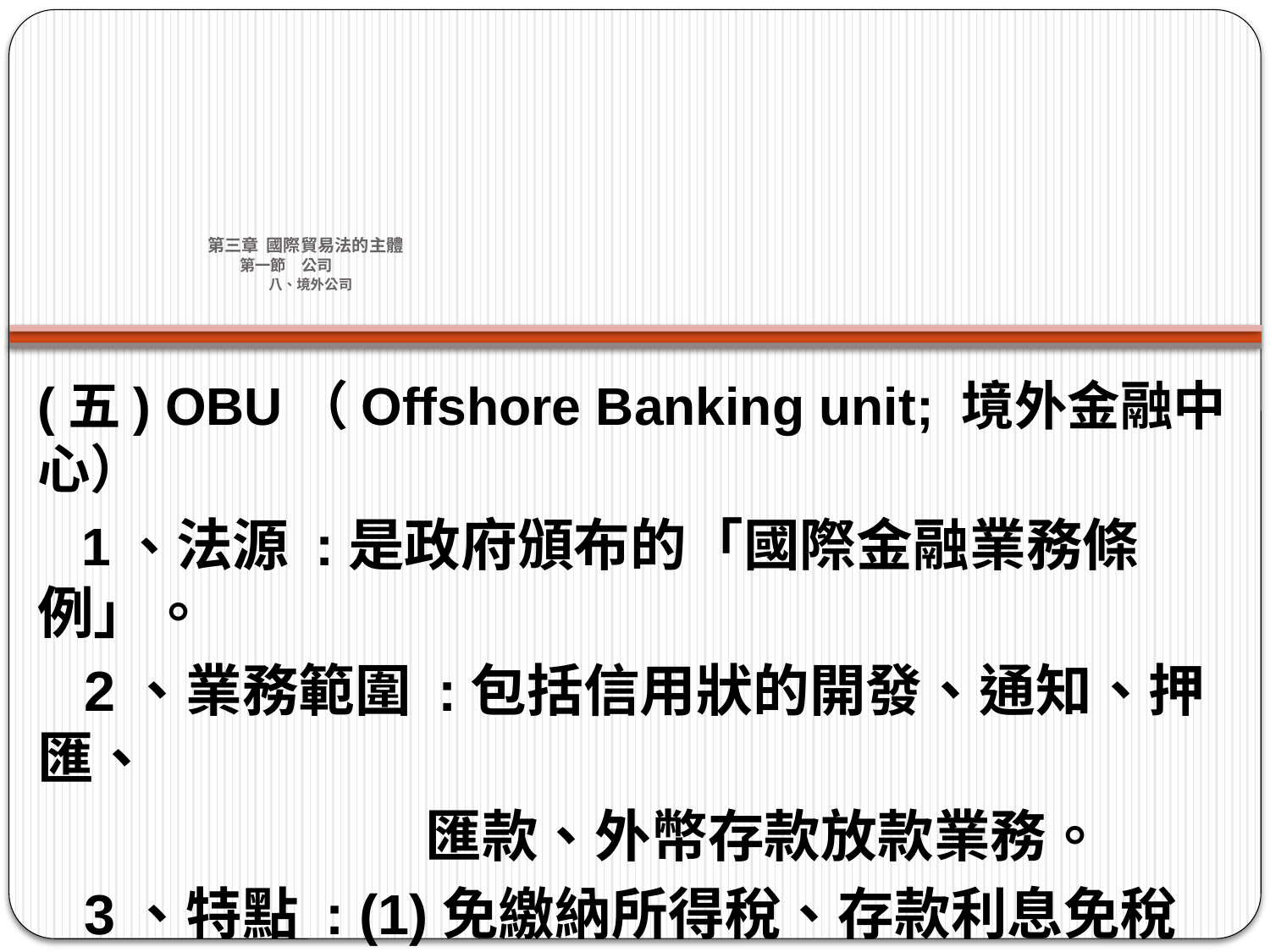

# 第三章  國際貿易法的主體 第一節　公司 八、境外公司
(五) OBU（Offshore Banking unit; 境外金融中心）
   1、法源 :是政府頒布的「國際金融業務條例」。
   2、業務範圍 :包括信用狀的開發、通知、押匯、
                             匯款、外幣存款放款業務。
   3、特點 : (1)免繳納所得稅、存款利息免稅
                     (2)不受管理外匯條例的限制
                     (3)對第三人無提供資料義務